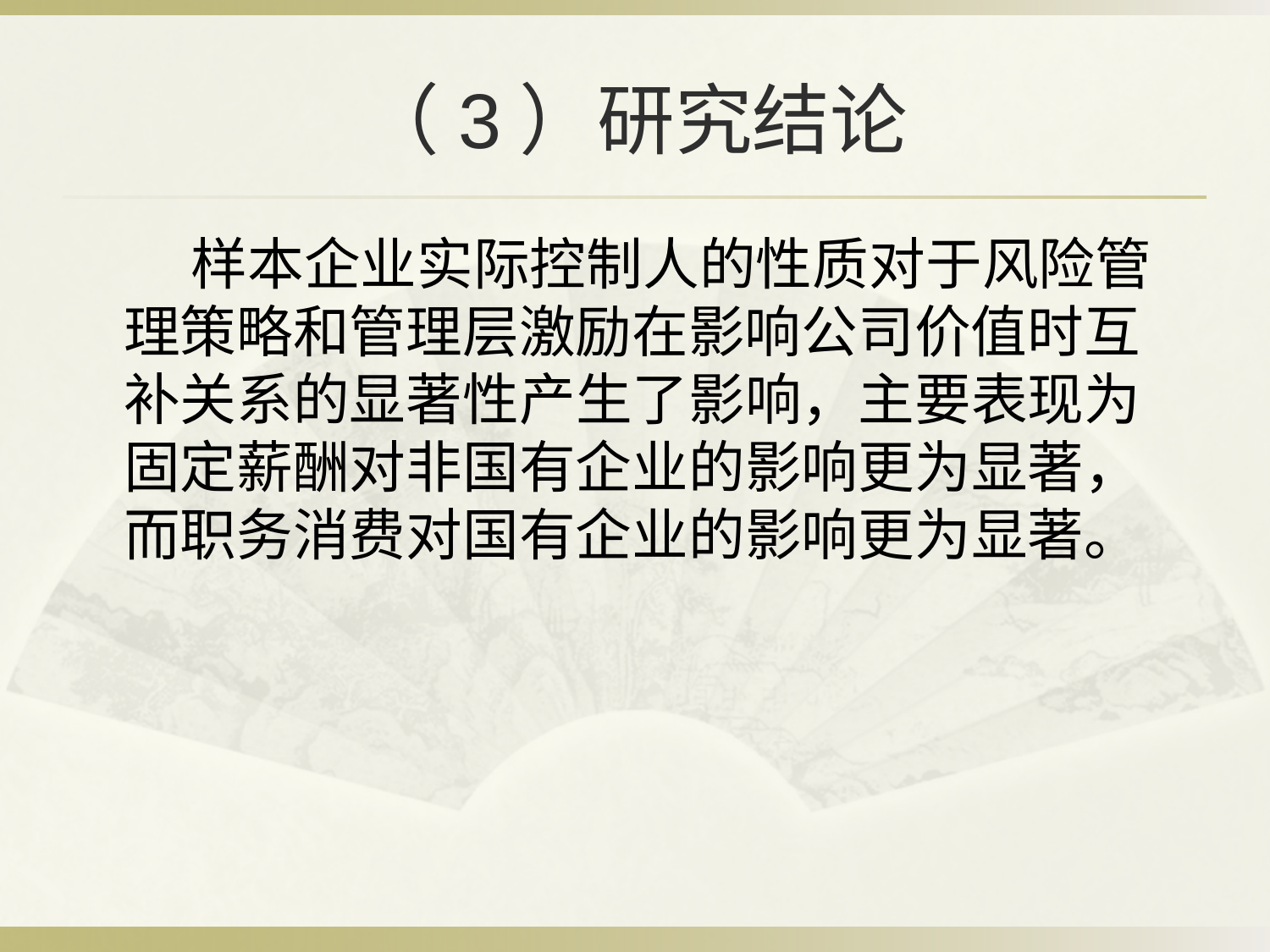

# （3）研究结论
        样本企业实际控制人的性质对于风险管理策略和管理层激励在影响公司价值时互补关系的显著性产生了影响，主要表现为固定薪酬对非国有企业的影响更为显著，而职务消费对国有企业的影响更为显著。